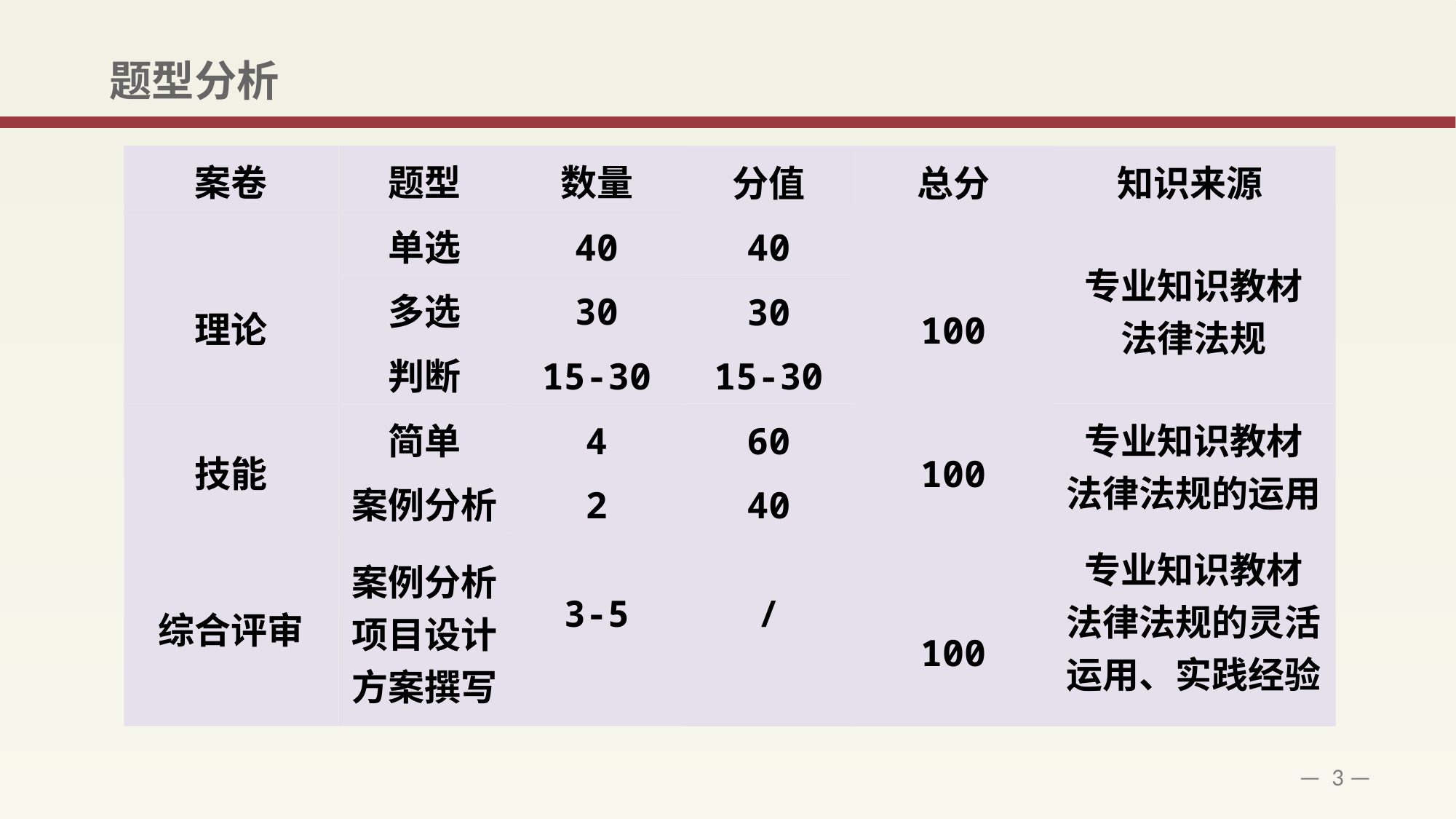

题型分析
案卷
题型
数量
分值
总分
知识来源
单选
40
专业知识教材
法律法规
理论
40
100
多选
30
30
判断
15-30
15-30
简单
技能
4
60
100
专业知识教材
法律法规的运用
案例分析
2
40
综合评审
案例分析
项目设计
方案撰写

3-5

/
100
专业知识教材
法律法规的灵活运用、实践经验